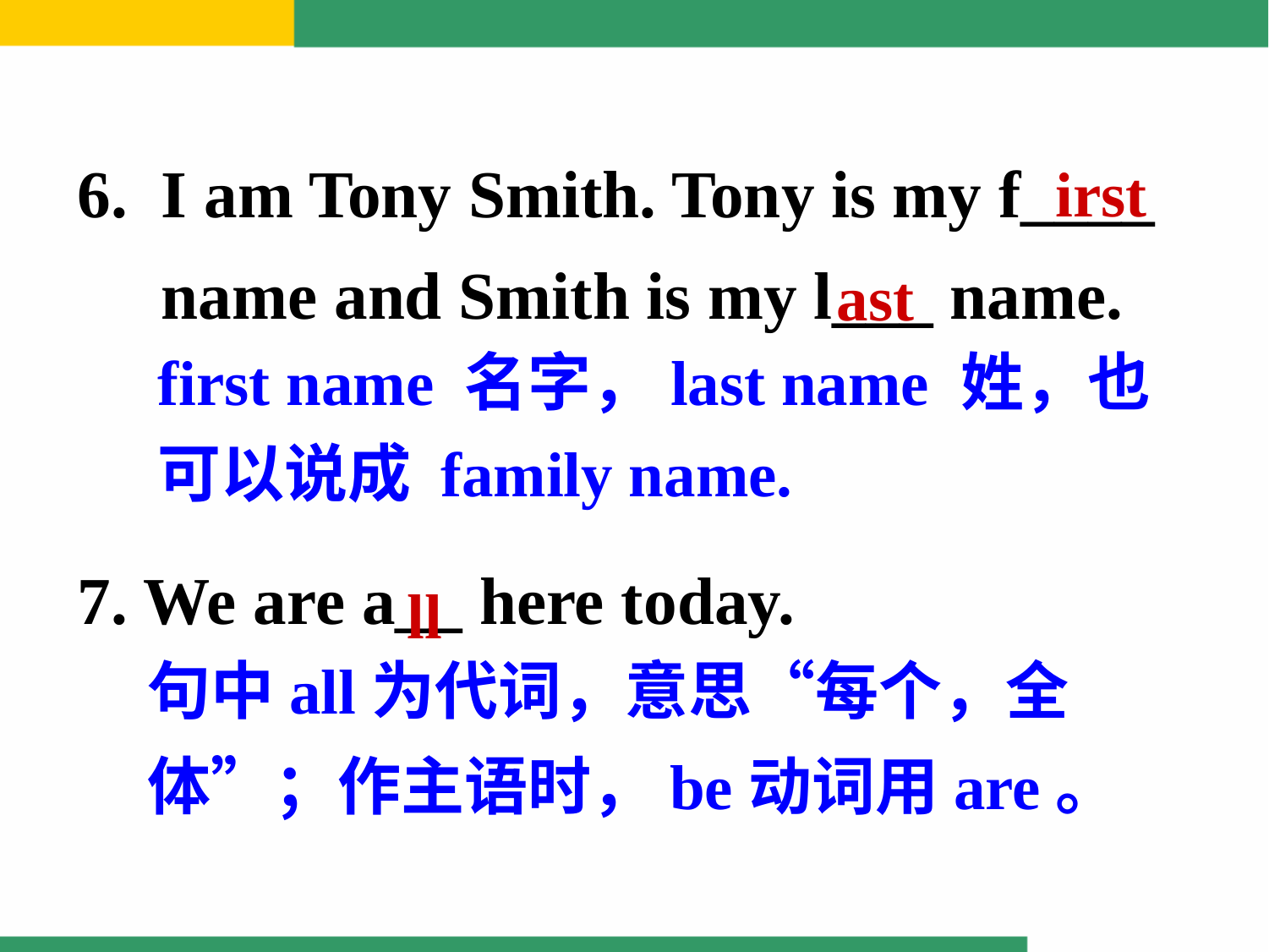

6.  I am Tony Smith. Tony is my f____
     name and Smith is my l___ name.

7. We are a__ here today.
 irst
ast
first name 名字，last name 姓，也可以说成 family name.
ll
句中all为代词，意思“每个，全体”；作主语时，be动词用are。